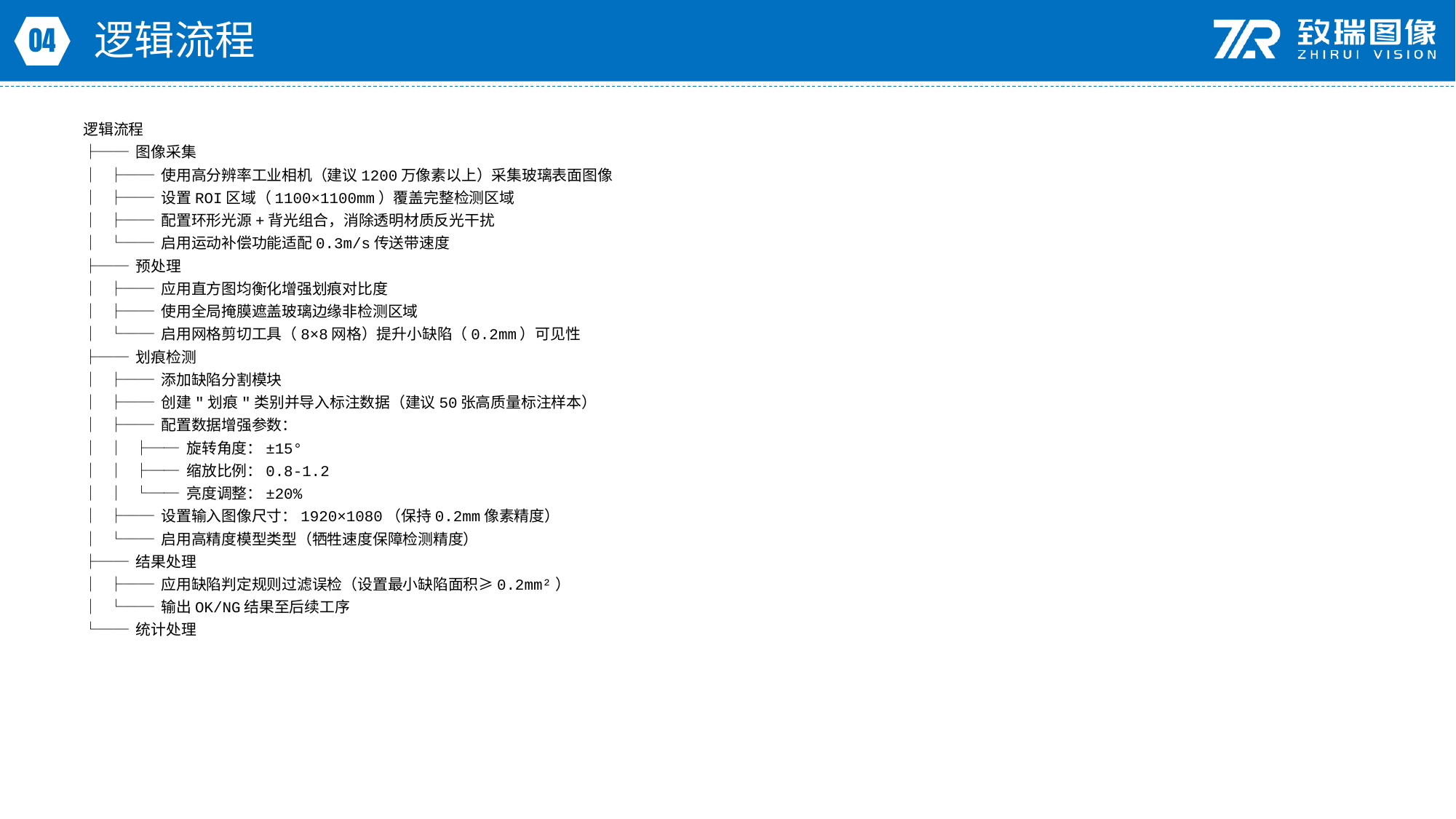

逻辑流程
04

逻辑流程
├── 图像采集
│   ├── 使用高分辨率工业相机（建议1200万像素以上）采集玻璃表面图像
│   ├── 设置ROI区域（1100×1100mm）覆盖完整检测区域
│   ├── 配置环形光源+背光组合，消除透明材质反光干扰
│   └── 启用运动补偿功能适配0.3m/s传送带速度
├── 预处理
│   ├── 应用直方图均衡化增强划痕对比度
│   ├── 使用全局掩膜遮盖玻璃边缘非检测区域
│   └── 启用网格剪切工具（8×8网格）提升小缺陷（0.2mm）可见性
├── 划痕检测
│   ├── 添加缺陷分割模块
│   ├── 创建"划痕"类别并导入标注数据（建议50张高质量标注样本）
│   ├── 配置数据增强参数：
│   │   ├── 旋转角度：±15°
│   │   ├── 缩放比例：0.8-1.2
│   │   └── 亮度调整：±20%
│   ├── 设置输入图像尺寸：1920×1080（保持0.2mm像素精度）
│   └── 启用高精度模型类型（牺牲速度保障检测精度）
├── 结果处理
│   ├── 应用缺陷判定规则过滤误检（设置最小缺陷面积≥0.2mm²）
│   └── 输出OK/NG结果至后续工序
└── 统计处理